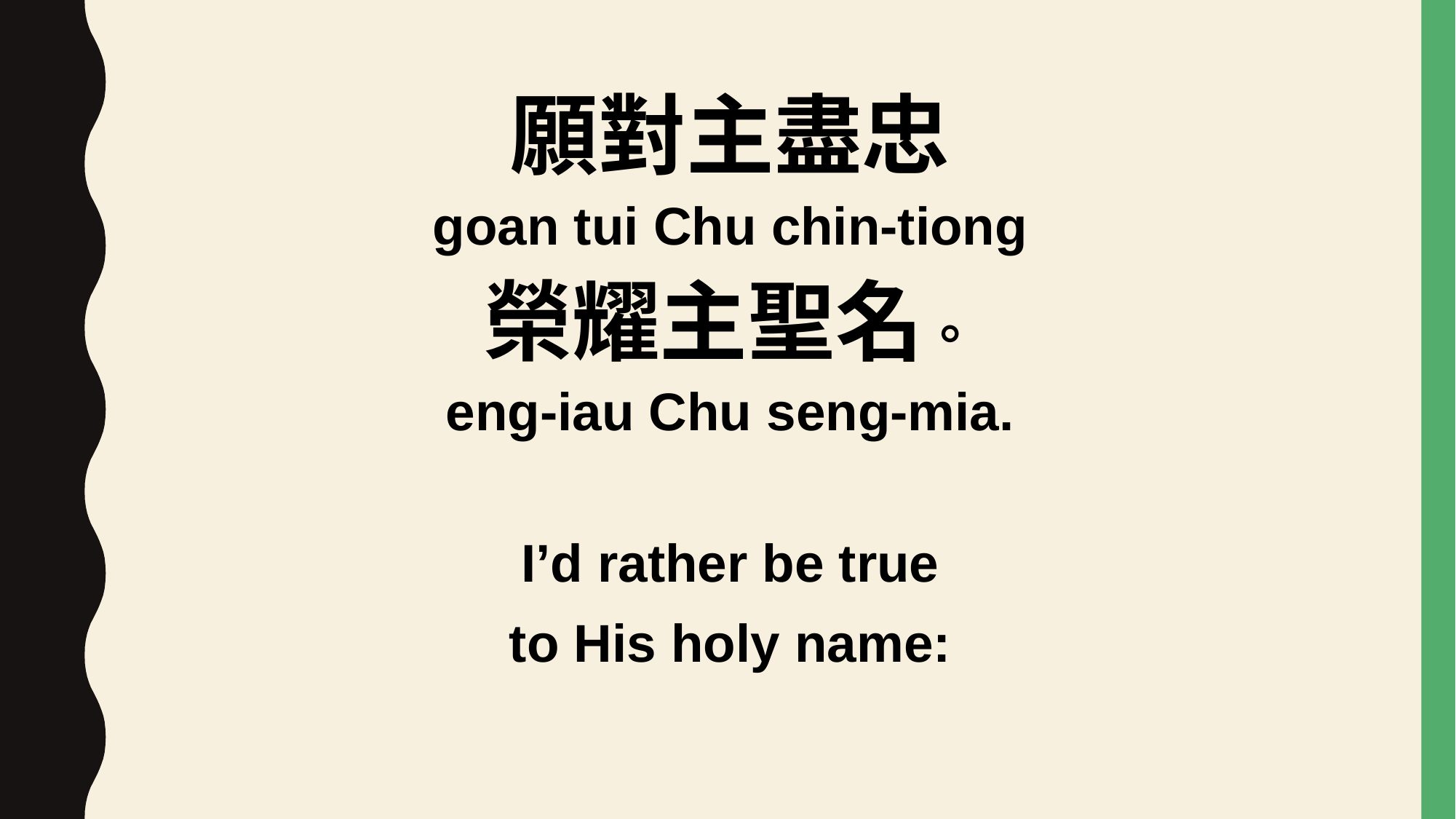

願對主盡忠
goan tui Chu chin-tiong
榮耀主聖名。
eng-iau Chu seng-mia.
I’d rather be true
to His holy name: